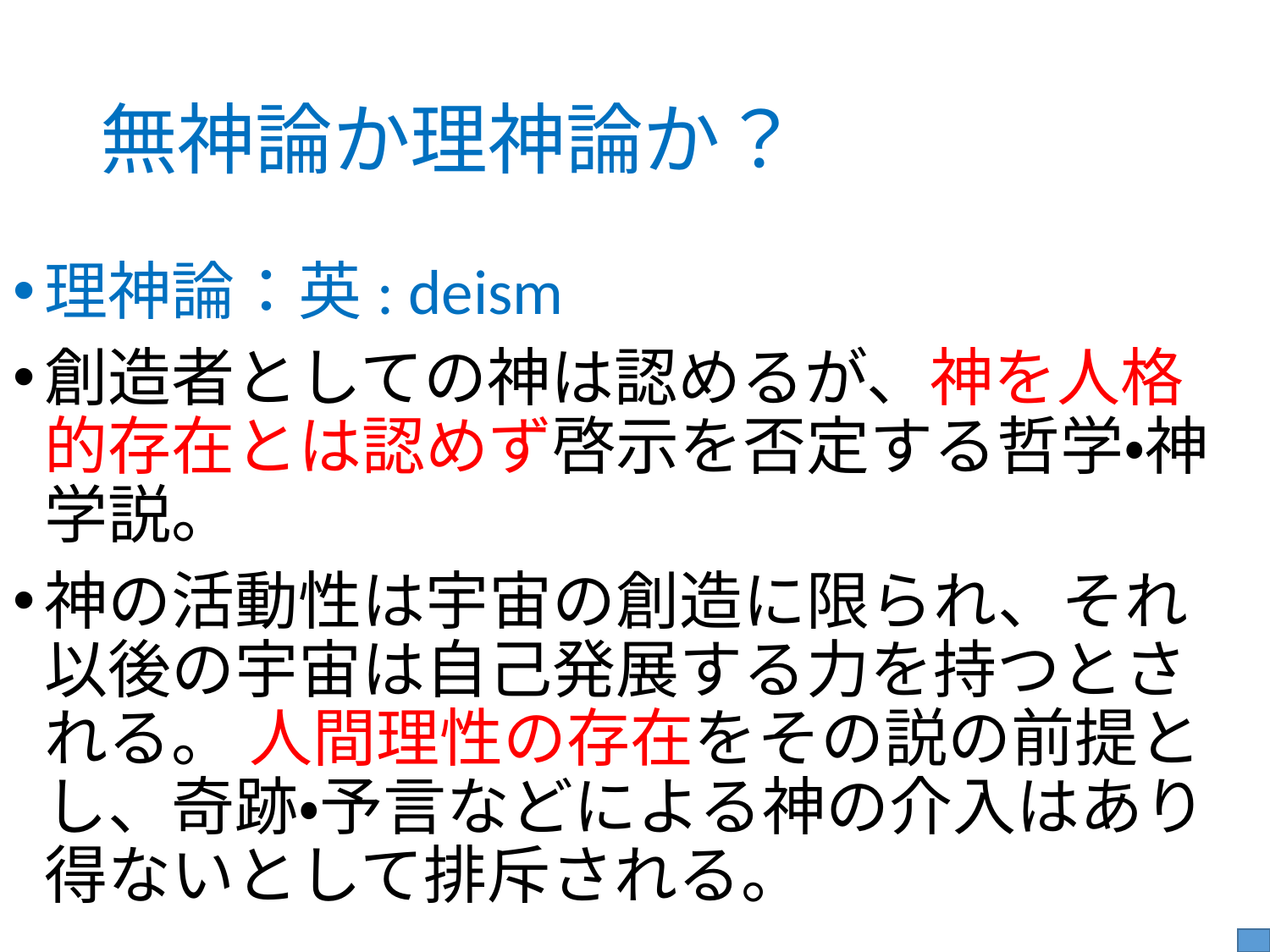

# 無神論か理神論か？
理神論：英: deism
創造者としての神は認めるが、神を人格的存在とは認めず啓示を否定する哲学・神学説。
神の活動性は宇宙の創造に限られ、それ以後の宇宙は自己発展する力を持つとされる。 人間理性の存在をその説の前提とし、奇跡・予言などによる神の介入はあり得ないとして排斥される。